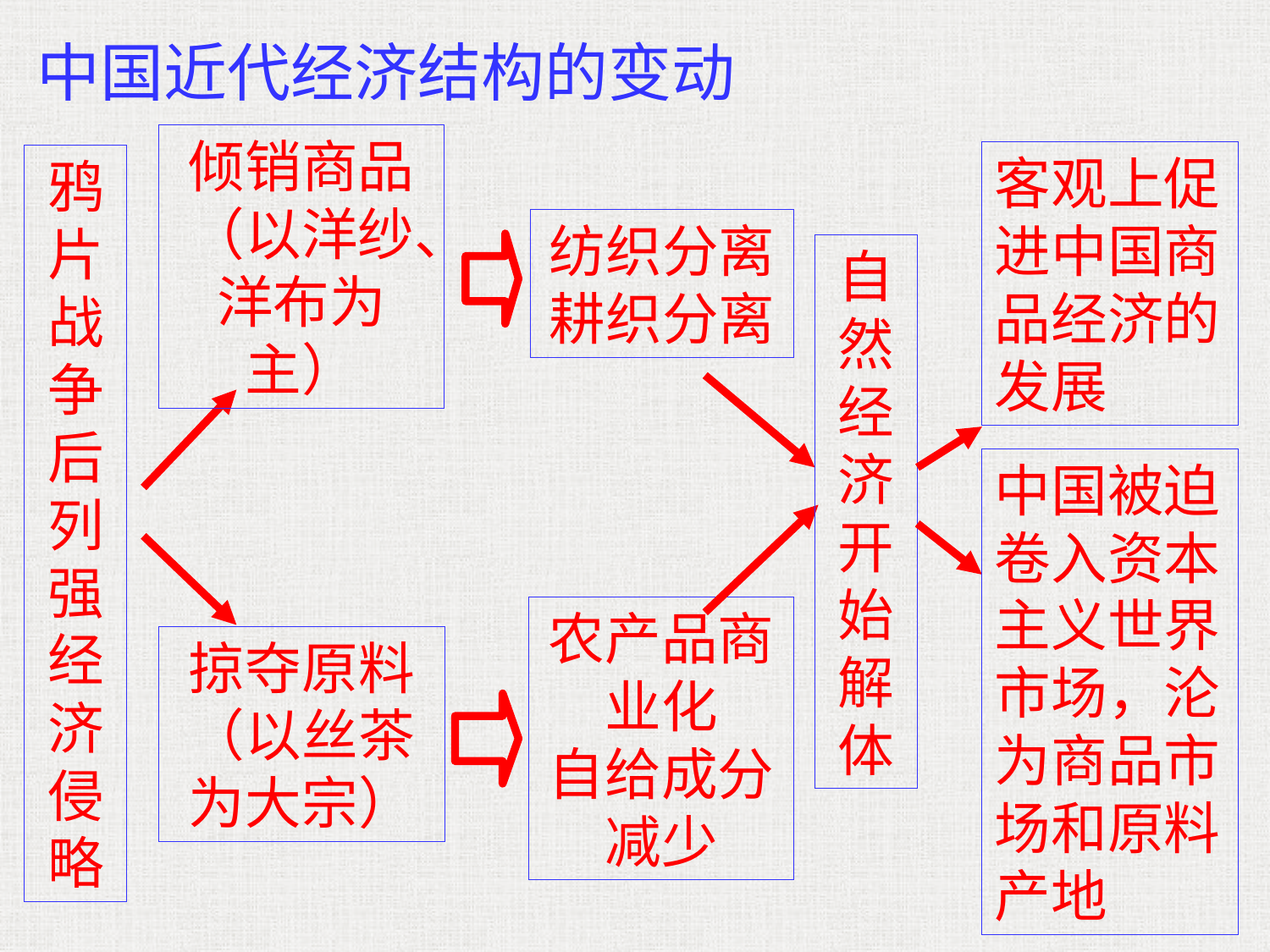

中国近代经济结构的变动
客观上促进中国商品经济的发展
鸦片战争后列强经济侵略
倾销商品（以洋纱、洋布为主）
纺织分离
耕织分离
自然经济开始解体

中国被迫卷入资本主义世界市场，沦为商品市场和原料产地

农产品商业化
自给成分减少
掠夺原料（以丝茶为大宗）